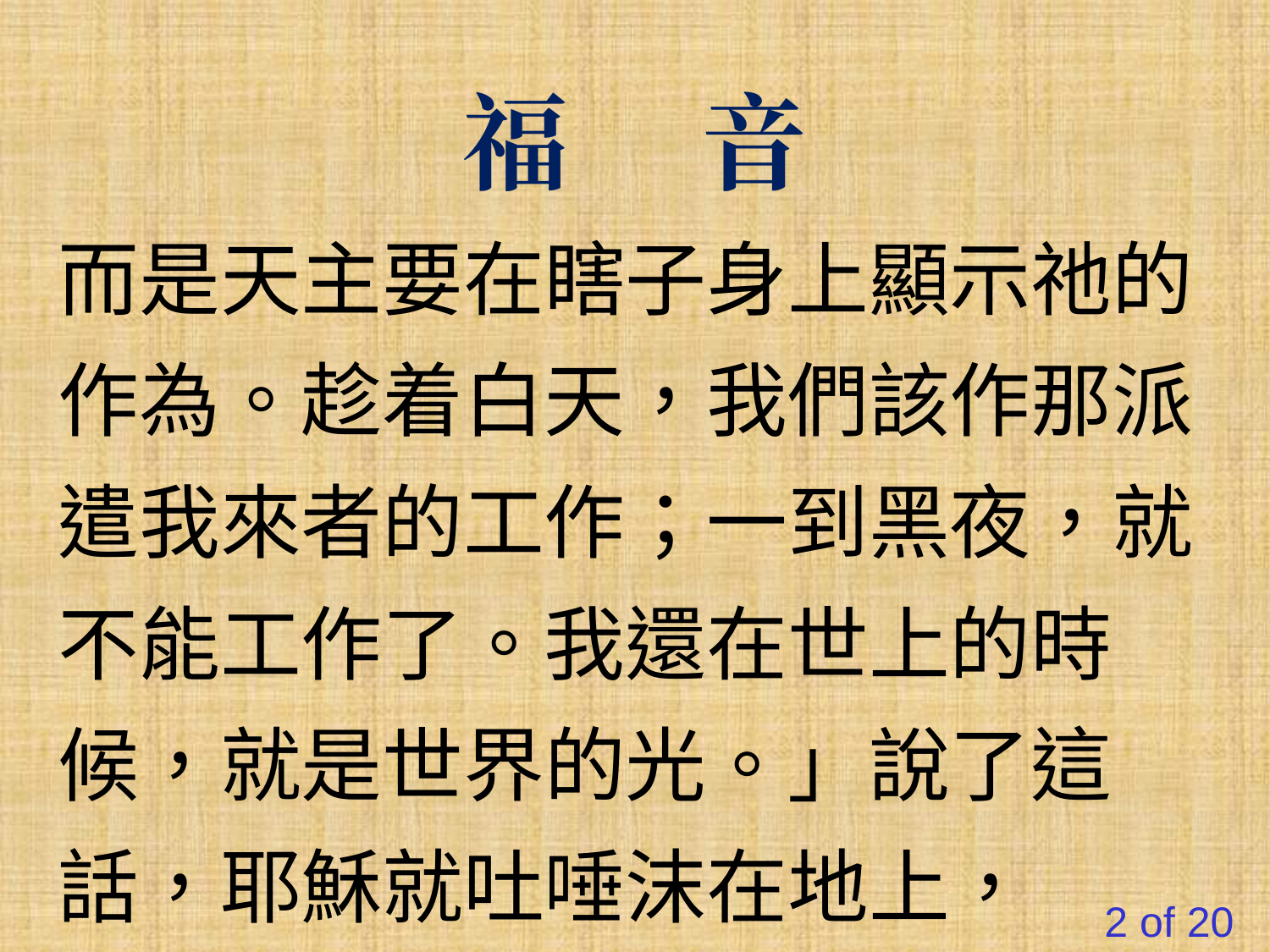

福     音
而是天主要在瞎子身上顯示祂的作為。趁着白天，我們該作那派遣我來者的工作；一到黑夜，就不能工作了。我還在世上的時候，就是世界的光。」說了這話，耶穌就吐唾沫在地上，
2 of 20